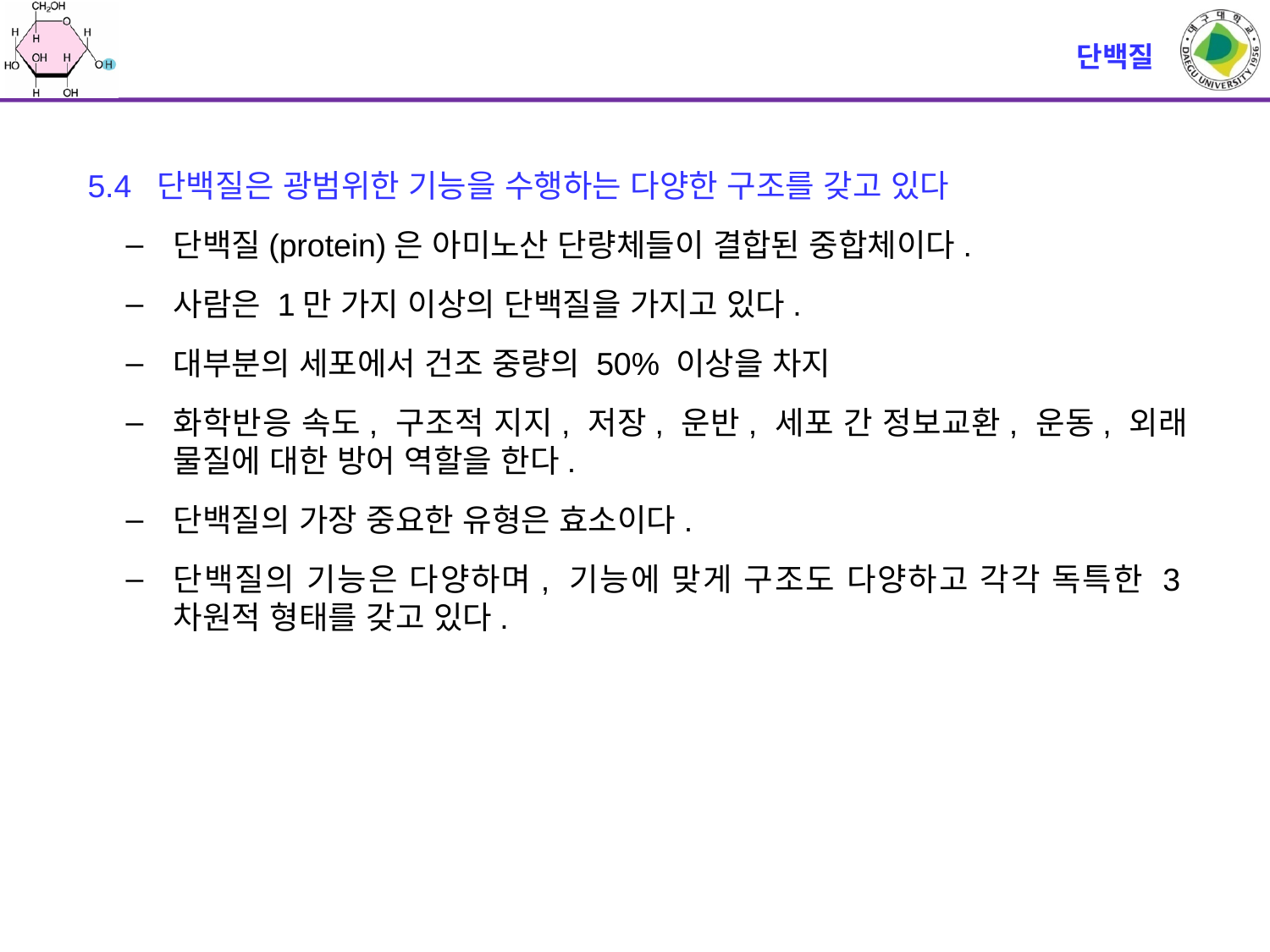

# 단백질
5.4  단백질은 광범위한 기능을 수행하는 다양한 구조를 갖고 있다
단백질(protein)은 아미노산 단량체들이 결합된 중합체이다.
사람은 1만 가지 이상의 단백질을 가지고 있다.
대부분의 세포에서 건조 중량의 50% 이상을 차지
화학반응 속도, 구조적 지지, 저장, 운반, 세포 간 정보교환, 운동, 외래 물질에 대한 방어 역할을 한다.
단백질의 가장 중요한 유형은 효소이다.
단백질의 기능은 다양하며, 기능에 맞게 구조도 다양하고 각각 독특한 3차원적 형태를 갖고 있다.